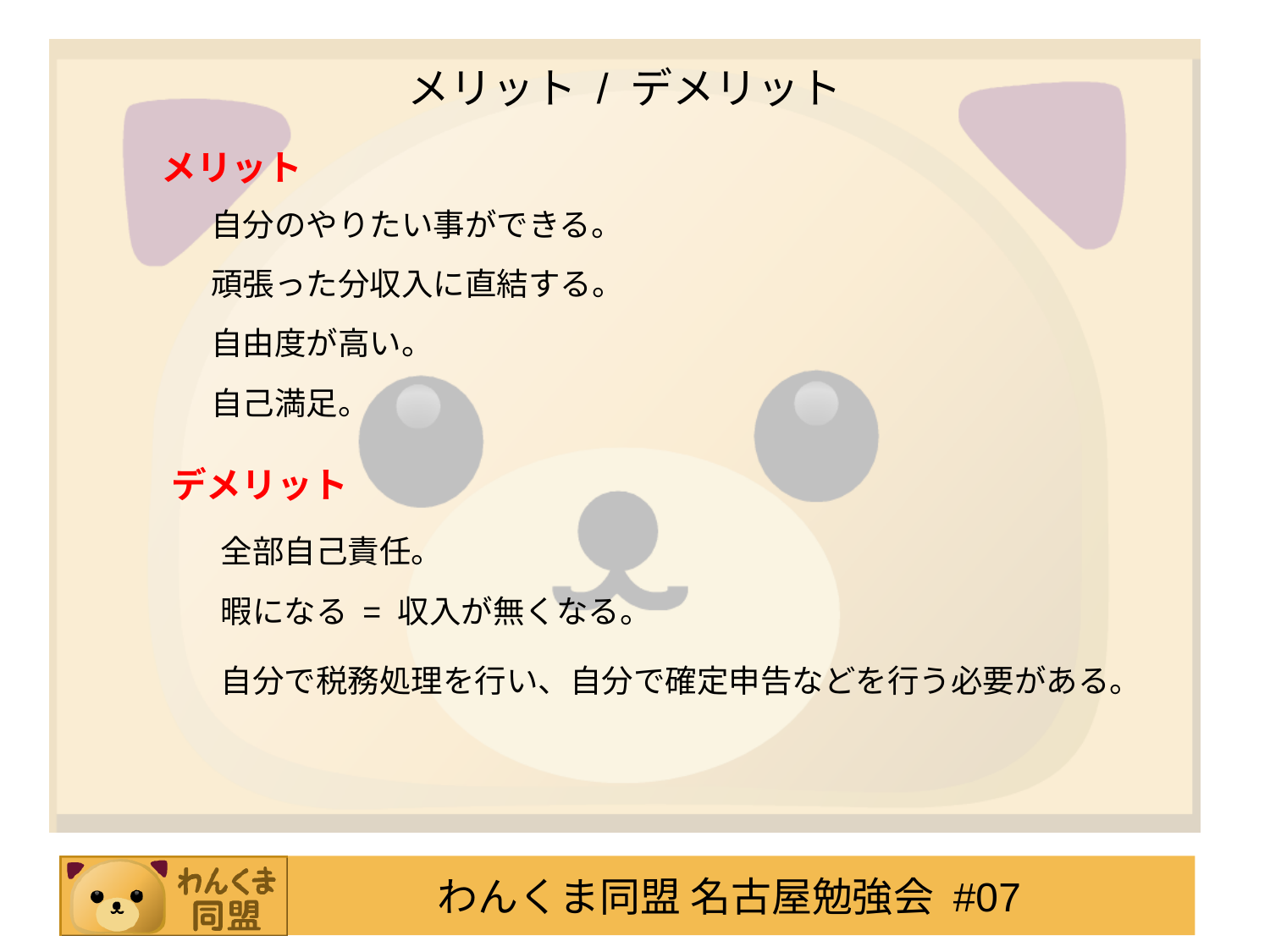

# メリット / デメリット
メリット
自分のやりたい事ができる。
頑張った分収入に直結する。
自由度が高い。
自己満足。
デメリット
全部自己責任。
暇になる = 収入が無くなる。
自分で税務処理を行い、自分で確定申告などを行う必要がある。